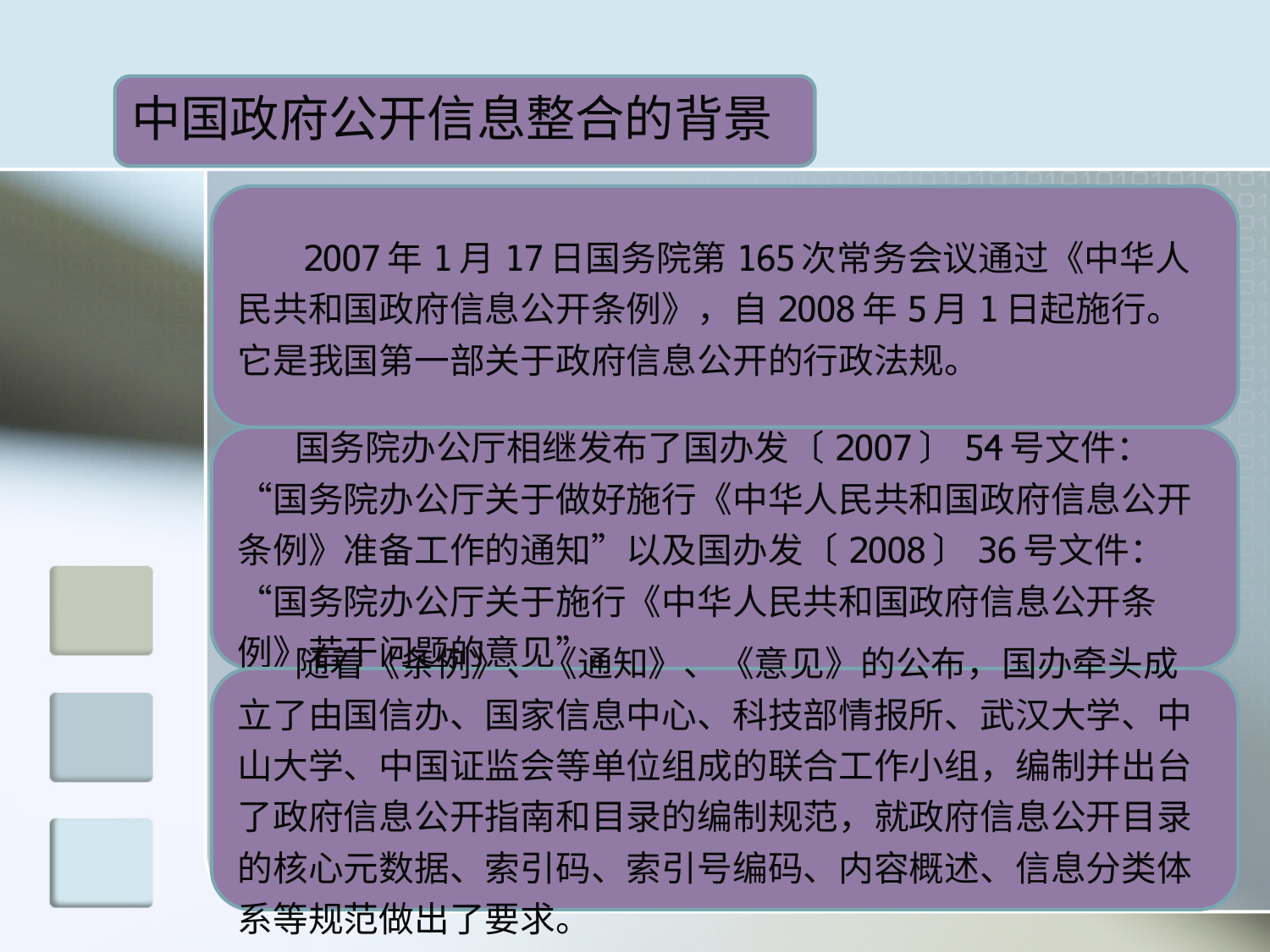

中国政府公开信息整合的背景
      2007年1月17日国务院第165次常务会议通过《中华人民共和国政府信息公开条例》，自2008年5月1日起施行。它是我国第一部关于政府信息公开的行政法规。
      国务院办公厅相继发布了国办发〔2007〕54号文件：“国务院办公厅关于做好施行《中华人民共和国政府信息公开条例》准备工作的通知”以及国办发〔2008〕36号文件：“国务院办公厅关于施行《中华人民共和国政府信息公开条例》若干问题的意见”。
      随着《条例》、《通知》、《意见》的公布，国办牵头成立了由国信办、国家信息中心、科技部情报所、武汉大学、中山大学、中国证监会等单位组成的联合工作小组，编制并出台了政府信息公开指南和目录的编制规范，就政府信息公开目录的核心元数据、索引码、索引号编码、内容概述、信息分类体系等规范做出了要求。